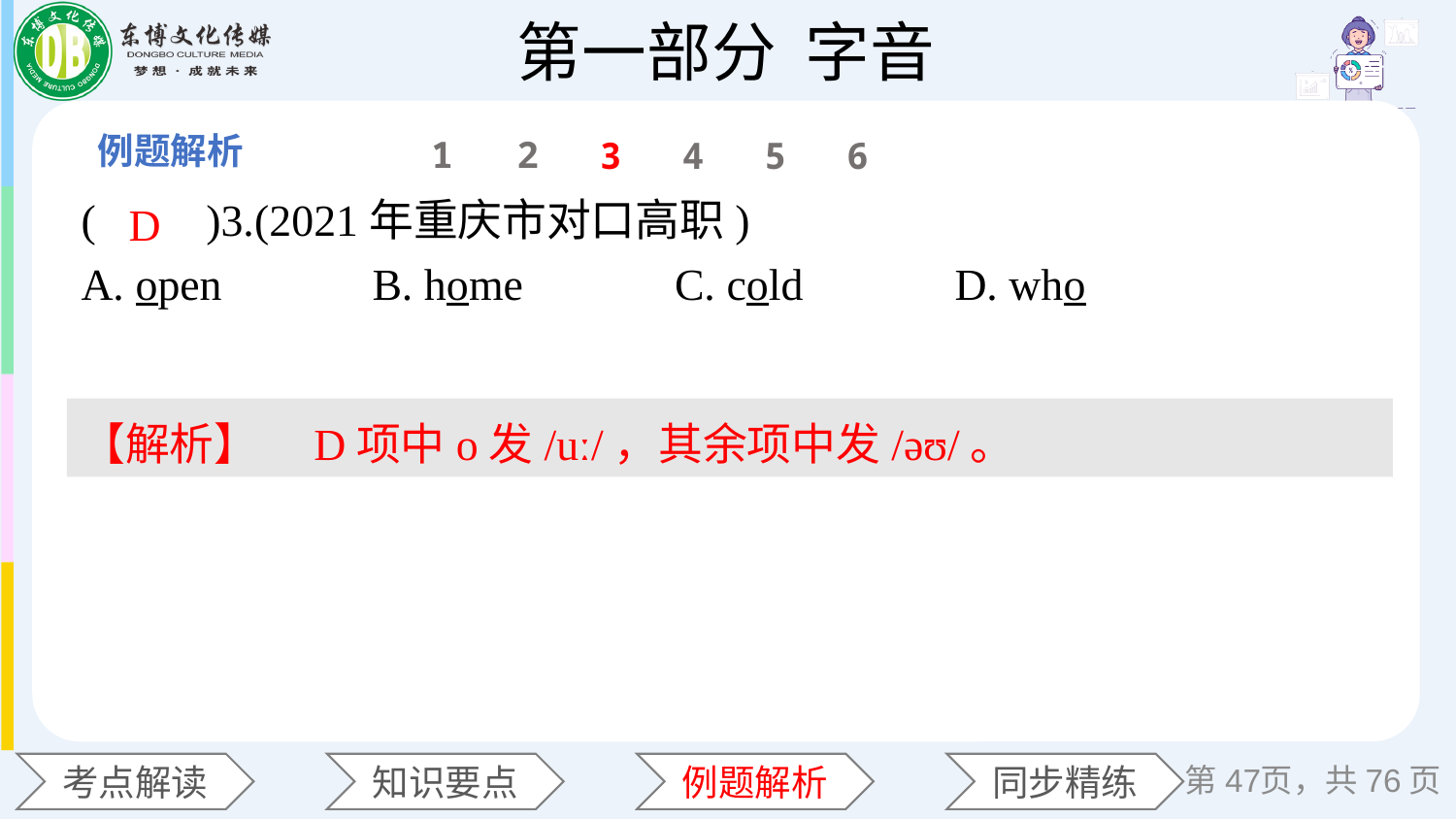

1
2
3
4
5
6
(　　)3.(2021年重庆市对口高职)
A. open    	B. home   	 C. cold    	D. who

D
【解析】　D项中o发/uː/，其余项中发/əʊ/。
第47页，共76页